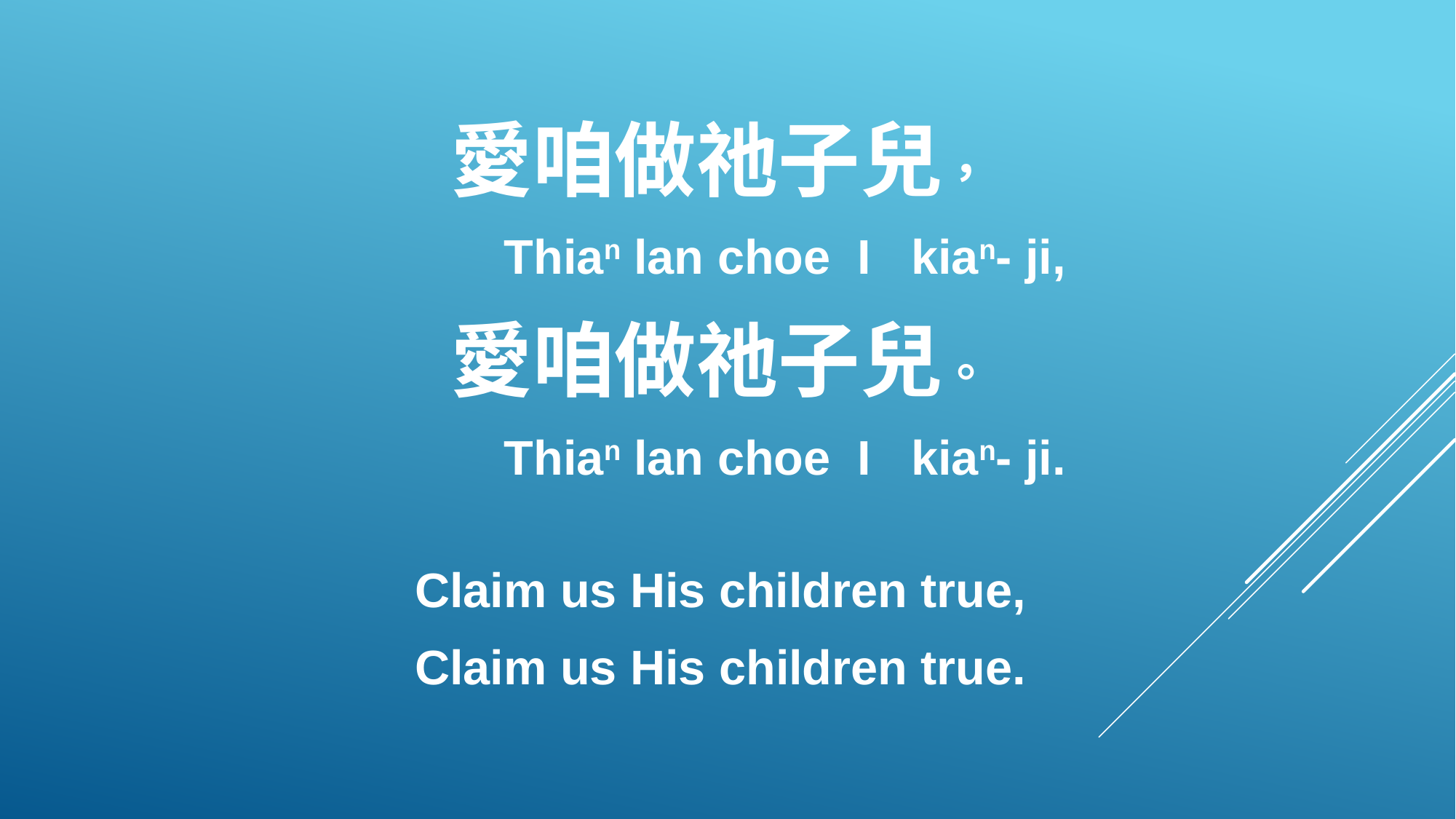

愛咱做祂子兒，
                        Thian lan choe  I   kian- ji,
愛咱做祂子兒。
                        Thian lan choe  I   kian- ji.

Claim us His children true,
Claim us His children true.